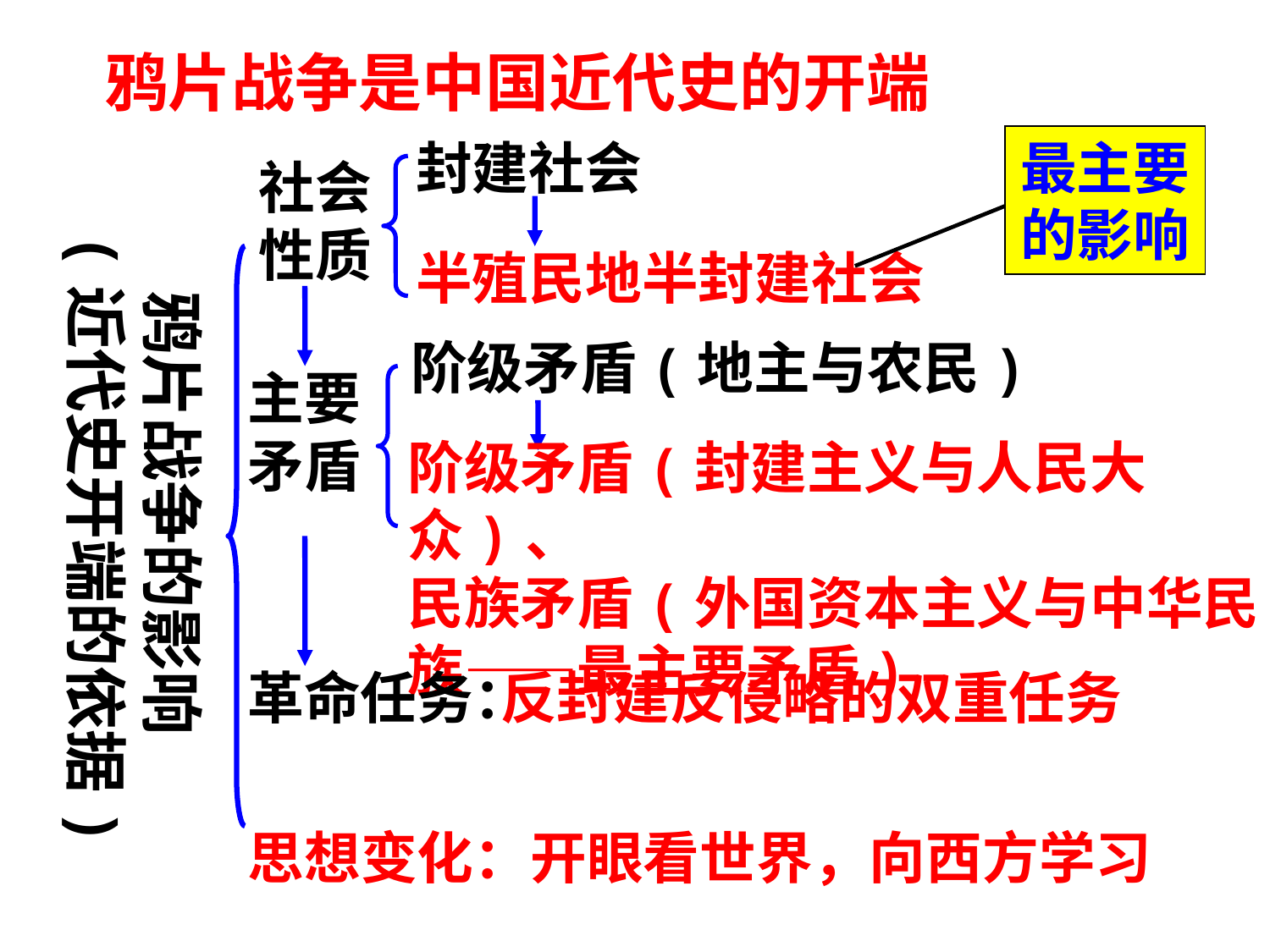

鸦片战争是中国近代史的开端
封建社会
最主要的影响

社会性质

   鸦片战争的影响
(近代史开端的依据)
半殖民地半封建社会

阶级矛盾(地主与农民)
主要矛盾

阶级矛盾(封建主义与人民大众)、
民族矛盾(外国资本主义与中华民族——最主要矛盾)

革命任务：
反封建反侵略的双重任务
思想变化：开眼看世界，向西方学习